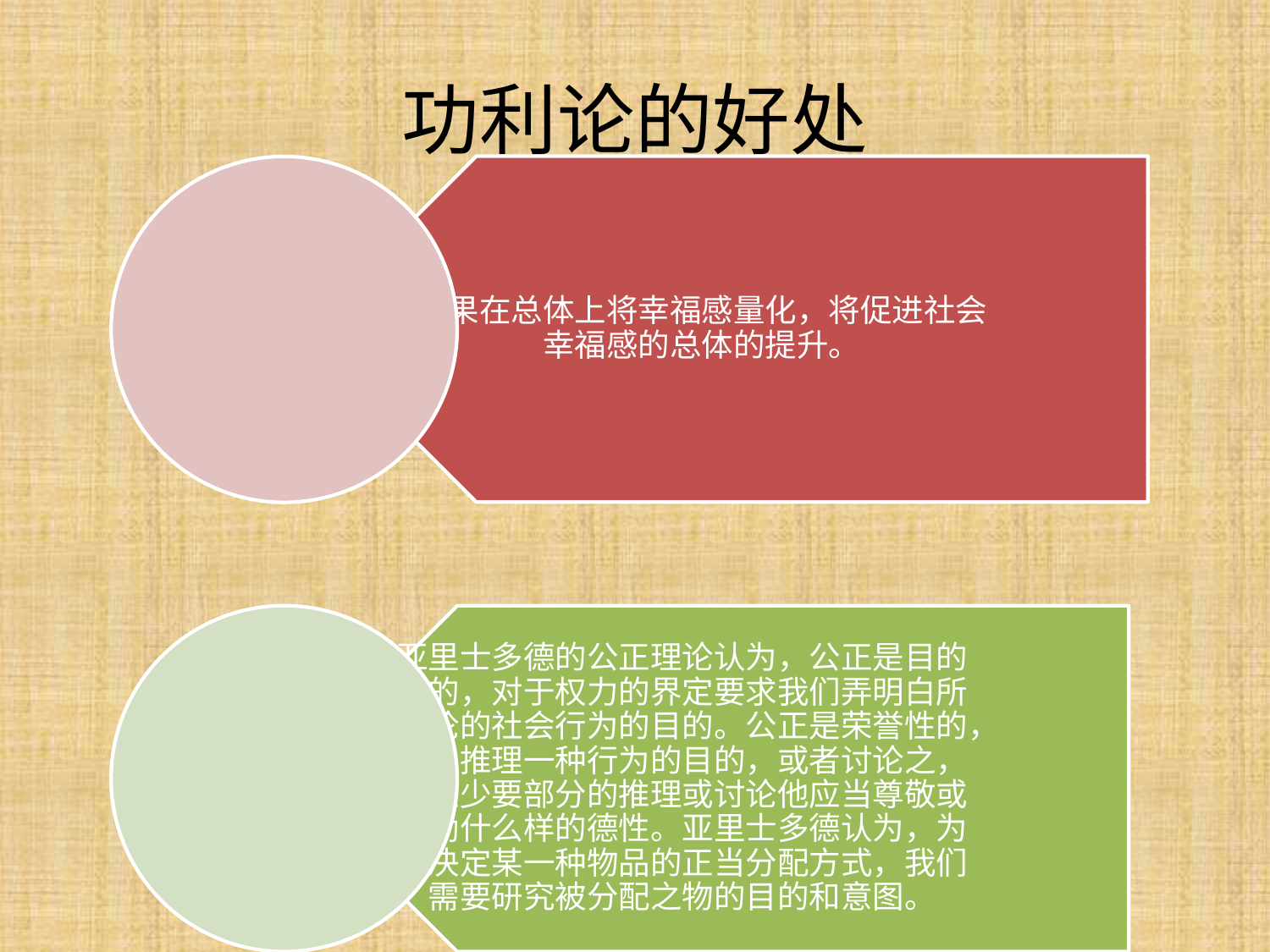

# 功利论的好处
如果在总体上将幸福感量化，将促进社会幸福感的总体的提升。
亚里士多德的公正理论认为，公正是目的性的，对于权力的界定要求我们弄明白所讨论的社会行为的目的。公正是荣誉性的，为了推理一种行为的目的，或者讨论之，就至少要部分的推理或讨论他应当尊敬或奖励什么样的德性。亚里士多德认为，为了决定某一种物品的正当分配方式，我们需要研究被分配之物的目的和意图。